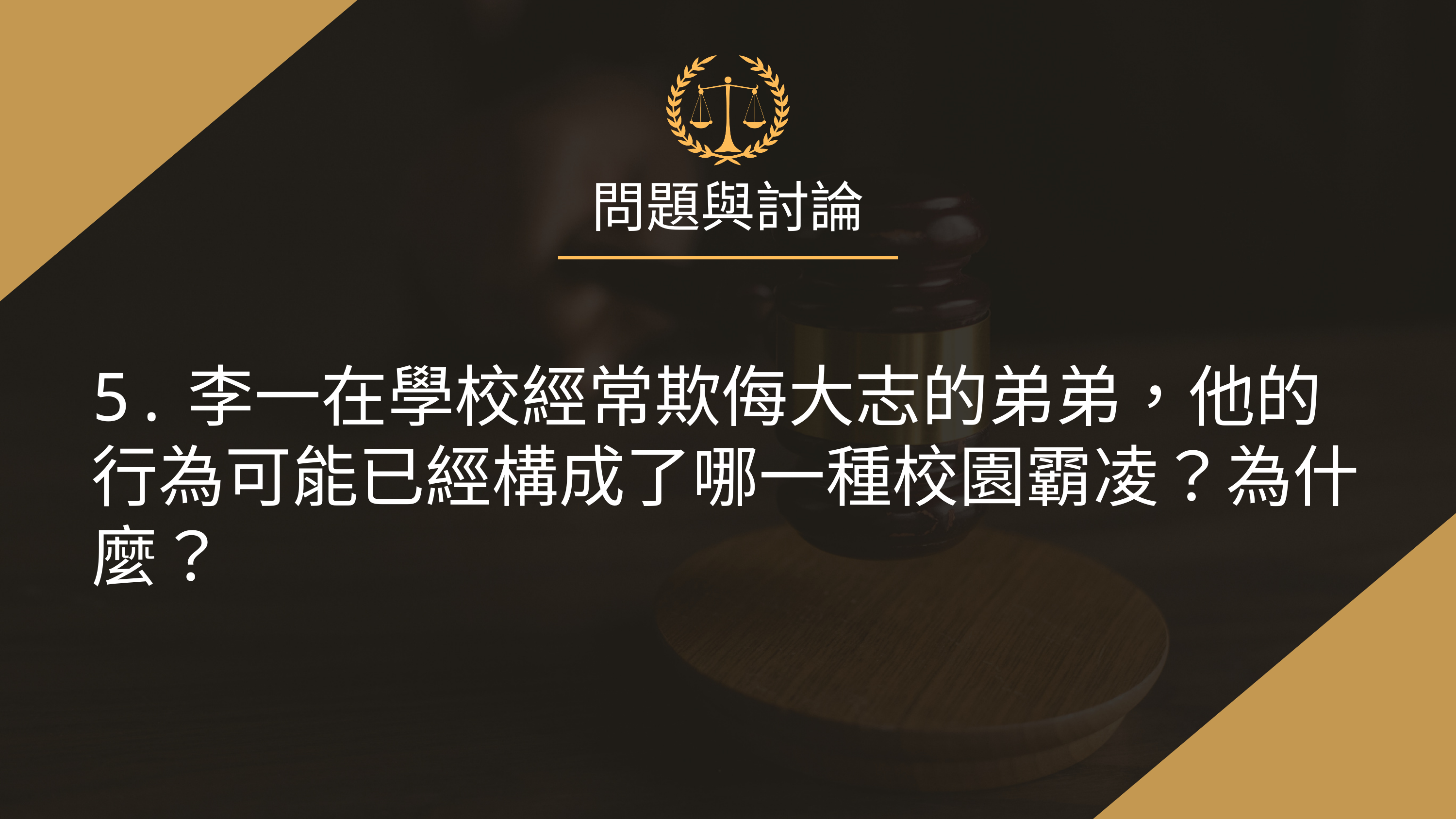

問題與討論

5.李一在學校經常欺侮大志的弟弟，他的行為可能已經構成了哪一種校園霸凌？為什麼？